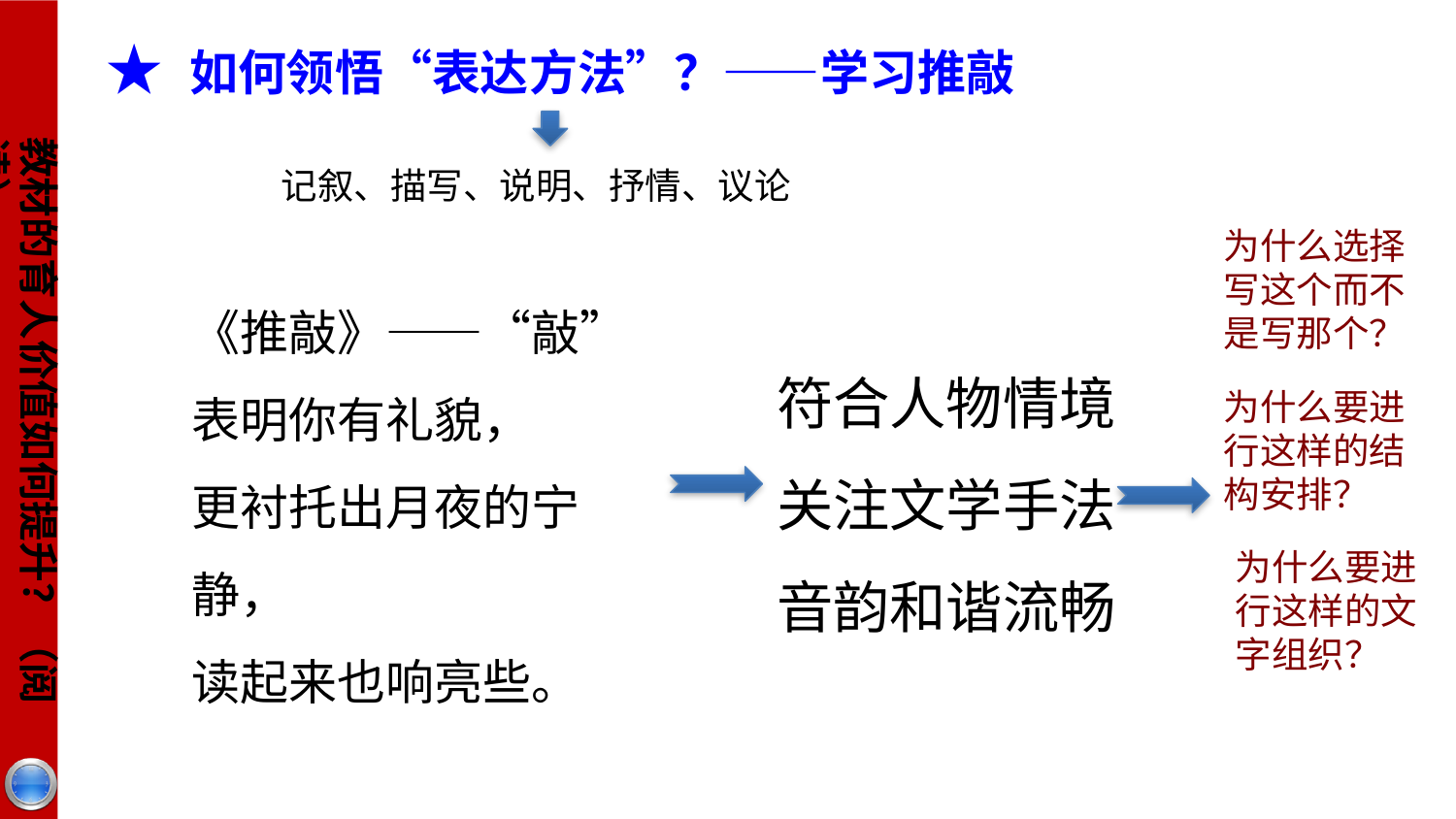

★ 如何领悟“表达方法”？——学习推敲

教材的育人价值如何提升？（阅读）
记叙、描写、说明、抒情、议论
为什么选择写这个而不是写那个？
《推敲》——“敲”
表明你有礼貌，
更衬托出月夜的宁静，
读起来也响亮些。

符合人物情境
关注文学手法
音韵和谐流畅

为什么要进行这样的结构安排？

为什么要进行这样的文字组织？